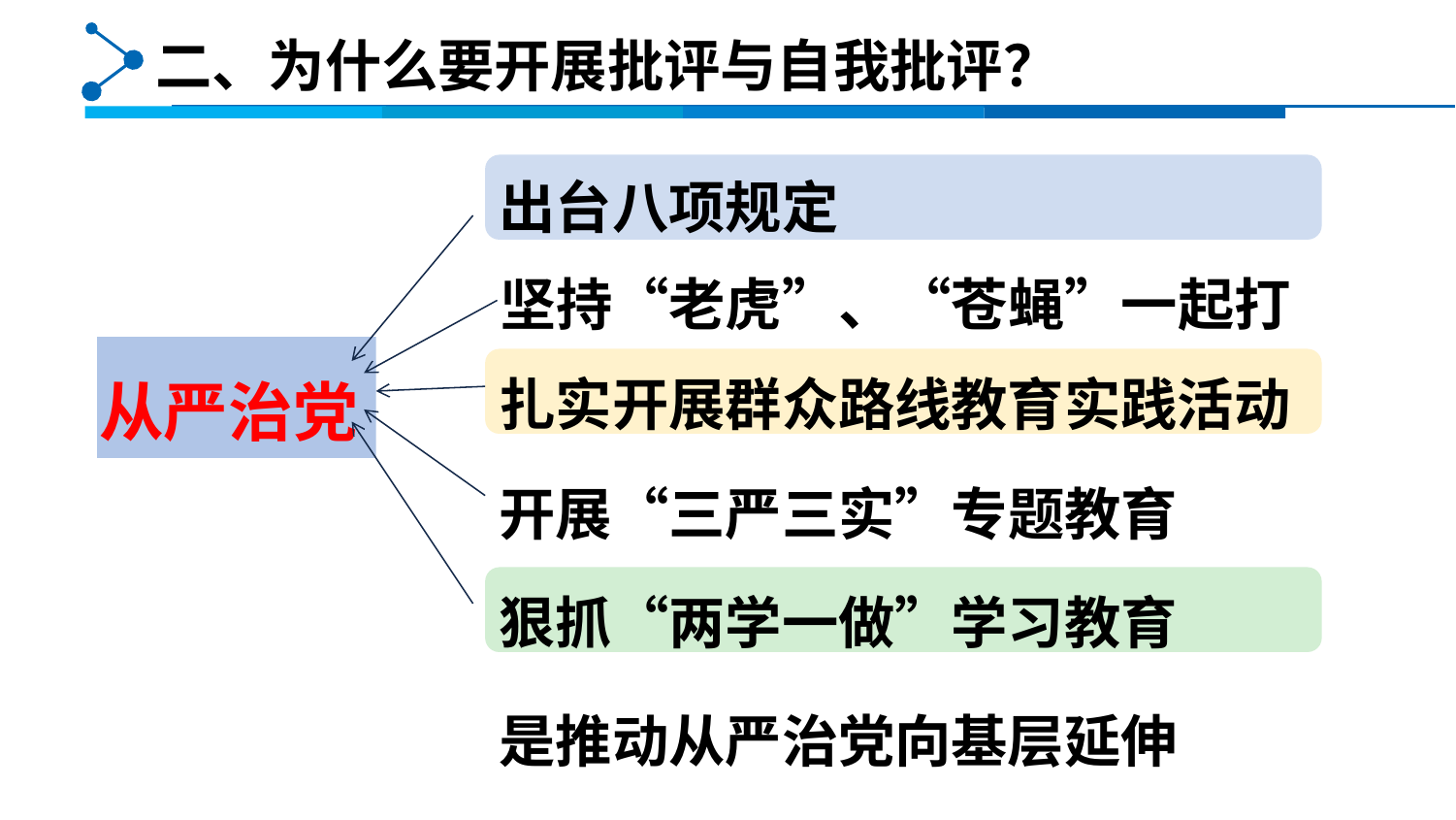

二、为什么要开展批评与自我批评？

出台八项规定

坚持“老虎”、“苍蝇”一起打
从严治党
扎实开展群众路线教育实践活动

开展“三严三实”专题教育
狠抓“两学一做”学习教育

是推动从严治党向基层延伸